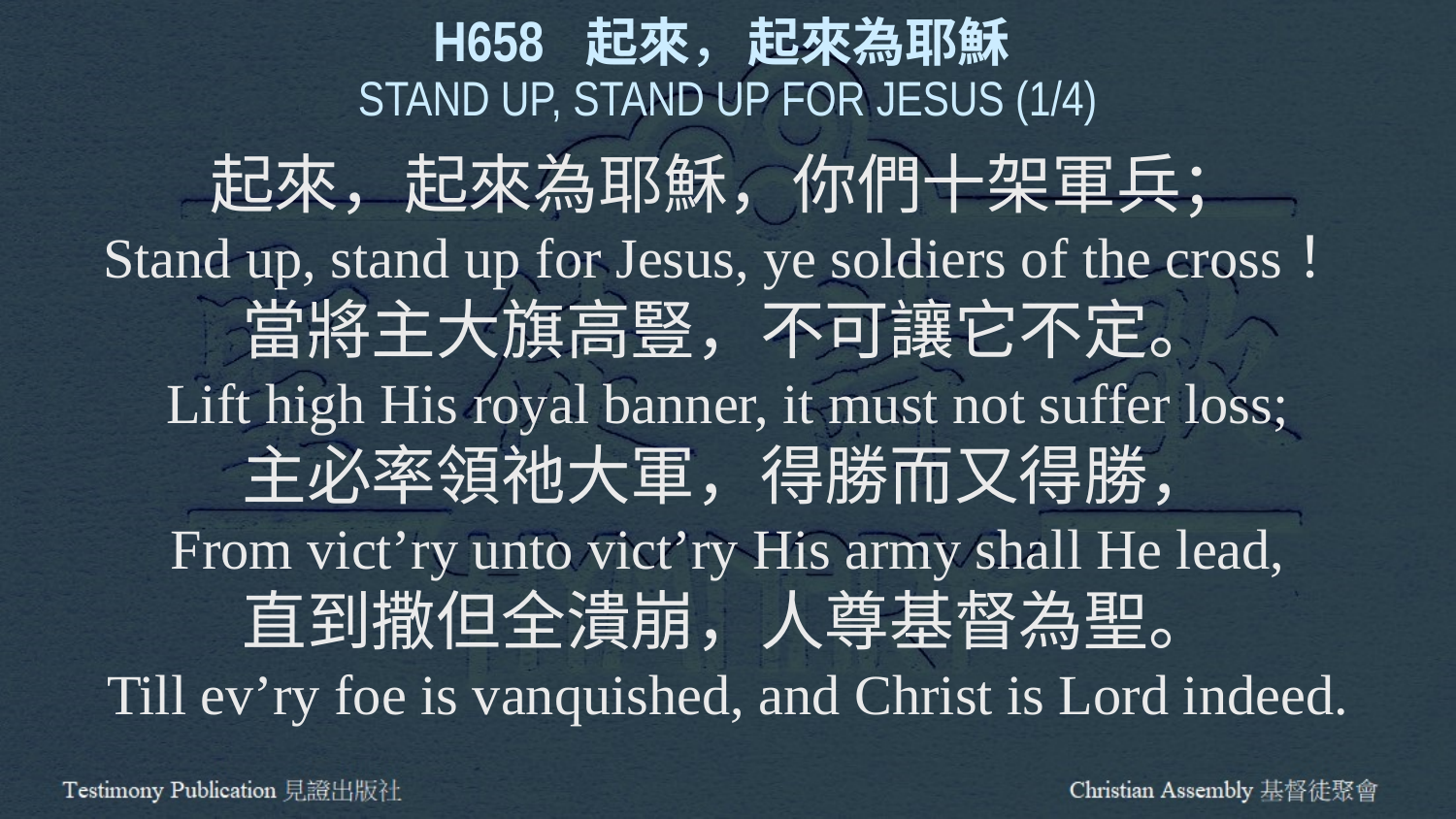

H658  起來，起來為耶穌
STAND UP, STAND UP FOR JESUS (1/4)
起來，起來為耶穌，你們十架軍兵；
Stand up, stand up for Jesus, ye soldiers of the cross！
當將主大旗高豎，不可讓它不定。
Lift high His royal banner, it must not suffer loss;
主必率領祂大軍，得勝而又得勝，
From vict’ry unto vict’ry His army shall He lead,
直到撒但全潰崩，人尊基督為聖。
Till ev’ry foe is vanquished, and Christ is Lord indeed.